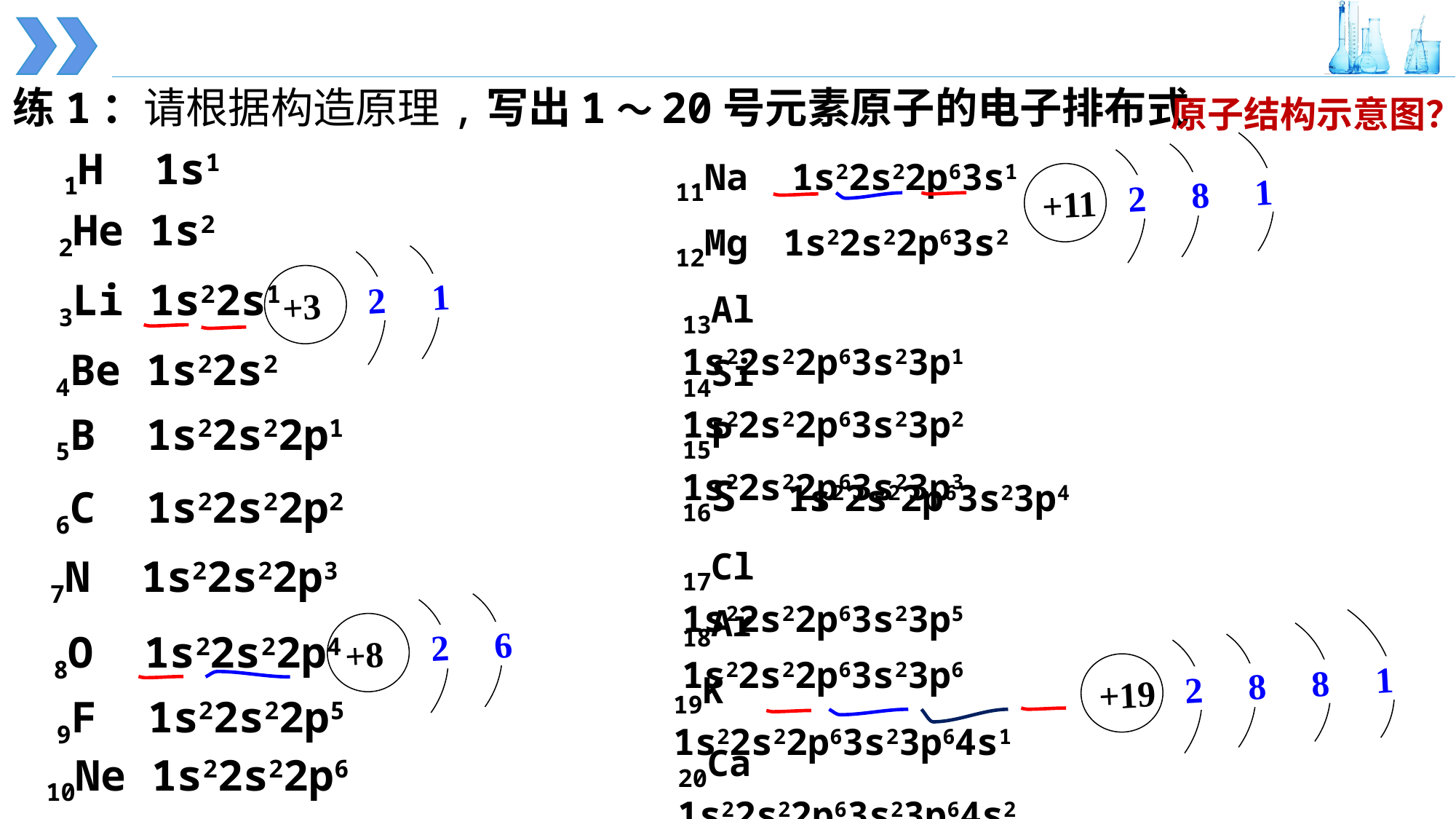

练1：请根据构造原理,写出1～20号元素原子的电子排布式
原子结构示意图？
1H  1s1
11Na  1s22s22p63s1

2     8     1
+11

2He 1s2
12Mg  1s22s22p63s2

2     1
+3
3Li 1s22s1
13Al  1s22s22p63s23p1

4Be 1s22s2
14Si  1s22s22p63s23p2
15P   1s22s22p63s23p3
5B  1s22s22p1
16S  1s22s22p63s23p4
6C  1s22s22p2
17Cl  1s22s22p63s23p5
7N  1s22s22p3
18Ar  1s22s22p63s23p6

2     6
+8
8O  1s22s22p4

2     8     8     1
+19
19K   1s22s22p63s23p64s1

9F  1s22s22p5

20Ca  1s22s22p63s23p64s2
10Ne 1s22s22p6